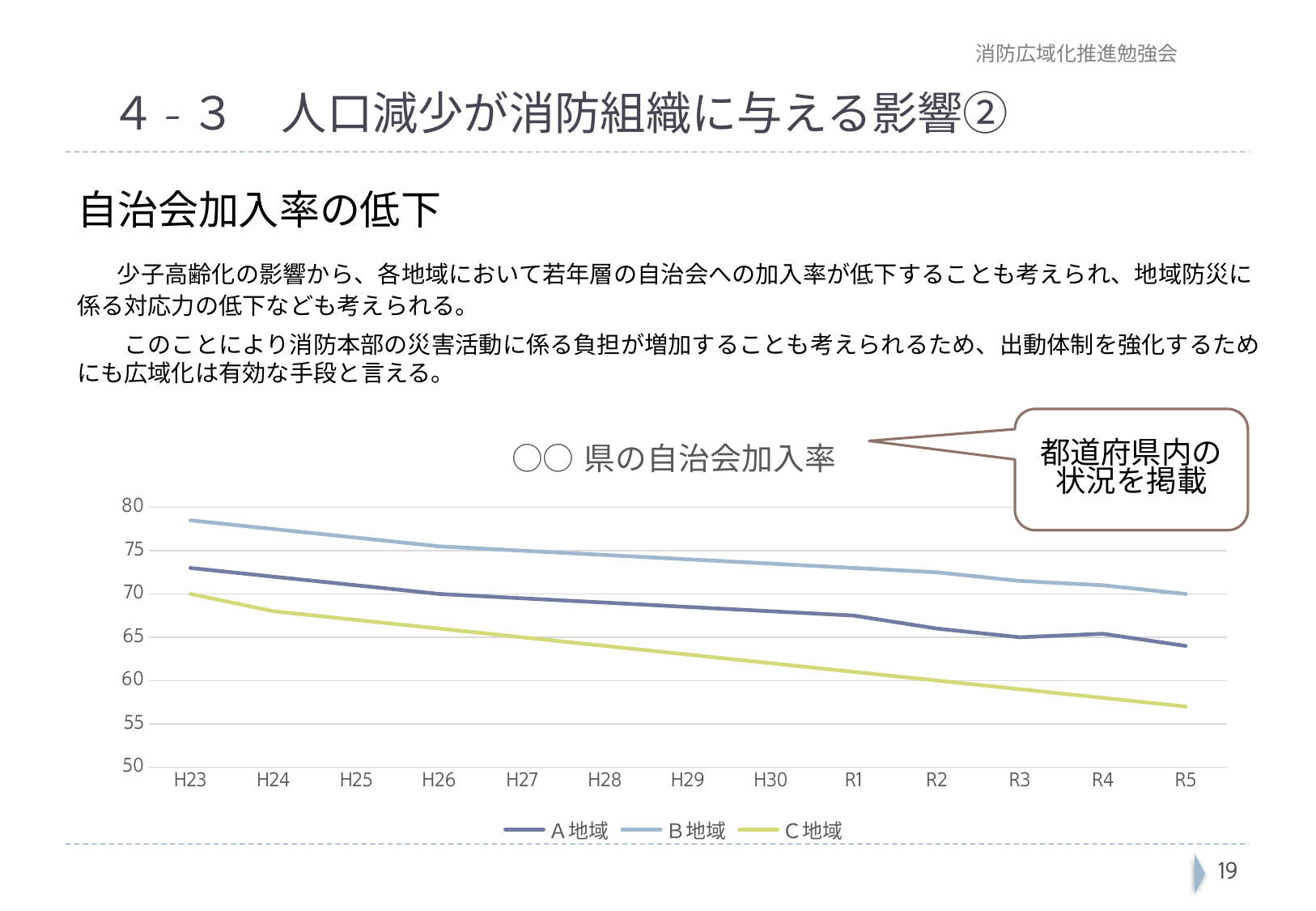

消防広域化推進勉強会
# ４-３　人口減少が消防組織に与える影響②
自治会加入率の低下
　少子高齢化の影響から、各地域において若年層の自治会への加入率が低下することも考えられ、地域防災に係る対応力の低下なども考えられる。
　　このことにより消防本部の災害活動に係る負担が増加することも考えられるため、出動体制を強化するためにも広域化は有効な手段と言える。

### Chart: ○○県の自治会加入率

| Category | Ａ地域 | Ｂ地域 | Ｃ地域 |
|---|---|---|---|
| H23 | 73.0 | 78.5 | 70.0 |
| H24 | 72.0 | 77.5 | 68.0 |
| H25 | 71.0 | 76.5 | 67.0 |
| H26 | 70.0 | 75.5 | 66.0 |
| H27 | 69.5 | 75.0 | 65.0 |
| H28 | 69.0 | 74.5 | 64.0 |
| H29 | 68.5 | 74.0 | 63.0 |
| H30 | 68.0 | 73.5 | 62.0 |
| R1 | 67.5 | 73.0 | 61.0 |
| R2 | 66.0 | 72.5 | 60.0 |
| R3 | 65.0 | 71.5 | 59.0 |
| R4 | 65.4 | 71.0 | 58.0 |
| R5 | 64.0 | 70.0 | 57.0 |
19